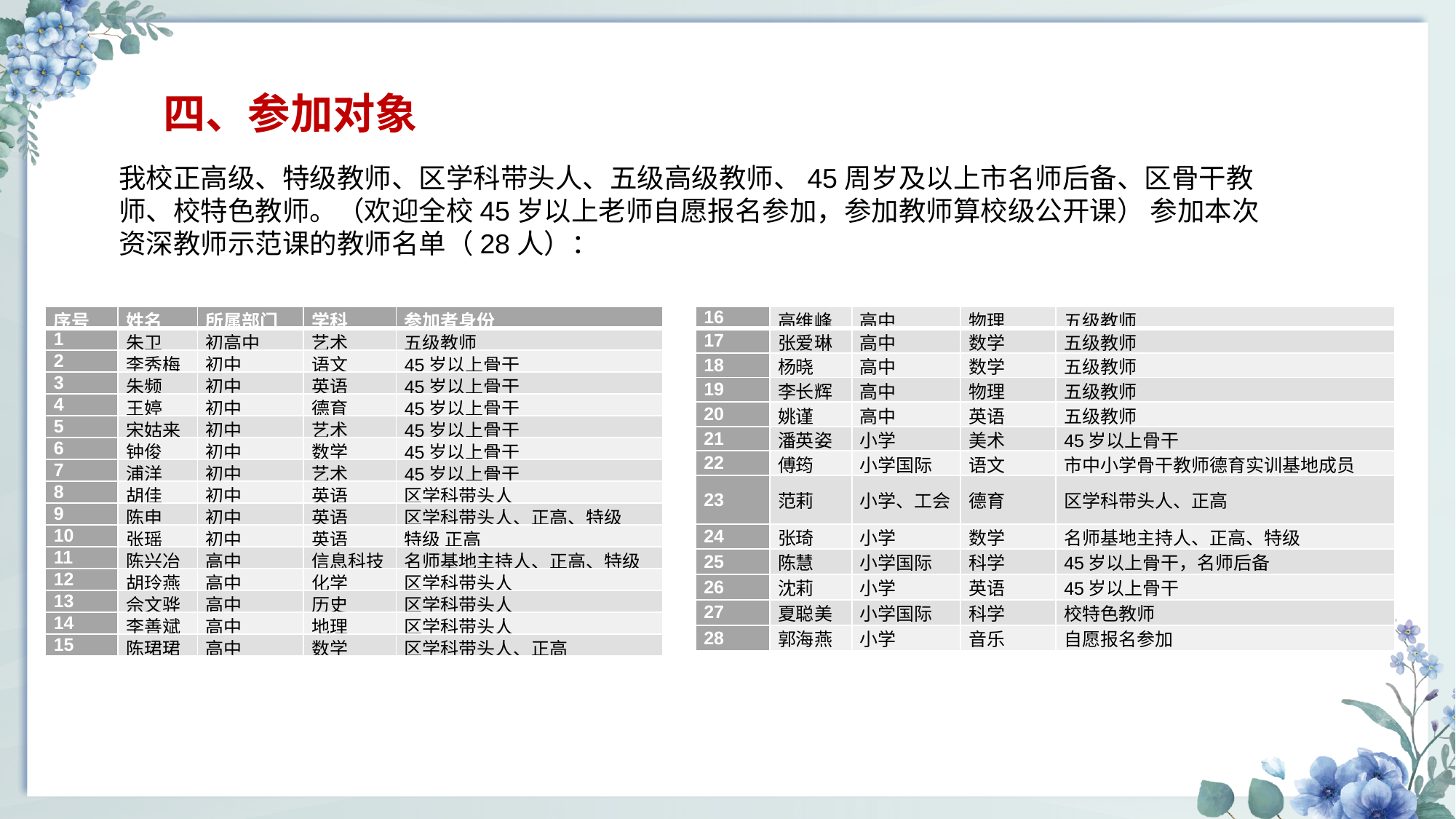

四、参加对象
我校正高级、特级教师、区学科带头人、五级高级教师、45周岁及以上市名师后备、区骨干教师、校特色教师。（欢迎全校45岁以上老师自愿报名参加，参加教师算校级公开课） 参加本次资深教师示范课的教师名单（28人）：
| 序号 | 姓名 | 所属部门 | 学科 | 参加者身份 |
| --- | --- | --- | --- | --- |
| 1 | 朱卫 | 初高中 | 艺术 | 五级教师 |
| 2 | 李秀梅 | 初中 | 语文 | 45岁以上骨干 |
| 3 | 朱频 | 初中 | 英语 | 45岁以上骨干 |
| 4 | 王婷 | 初中 | 德育 | 45岁以上骨干 |
| 5 | 宋姑来 | 初中 | 艺术 | 45岁以上骨干 |
| 6 | 钟俊 | 初中 | 数学 | 45岁以上骨干 |
| 7 | 浦洋 | 初中 | 艺术 | 45岁以上骨干 |
| 8 | 胡佳 | 初中 | 英语 | 区学科带头人 |
| 9 | 陈申 | 初中 | 英语 | 区学科带头人、正高、特级 |
| 10 | 张瑶 | 初中 | 英语 | 特级 正高 |
| 11 | 陈兴冶 | 高中 | 信息科技 | 名师基地主持人、正高、特级 |
| 12 | 胡玲燕 | 高中 | 化学 | 区学科带头人 |
| 13 | 佘文骅 | 高中 | 历史 | 区学科带头人 |
| 14 | 李善斌 | 高中 | 地理 | 区学科带头人 |
| 15 | 陈珺珺 | 高中 | 数学 | 区学科带头人、正高 |
| 16 | 高维峰 | 高中 | 物理 | 五级教师 |
| --- | --- | --- | --- | --- |
| 17 | 张爱琳 | 高中 | 数学 | 五级教师 |
| 18 | 杨晓 | 高中 | 数学 | 五级教师 |
| 19 | 李长辉 | 高中 | 物理 | 五级教师 |
| 20 | 姚谨 | 高中 | 英语 | 五级教师 |
| 21 | 潘英姿 | 小学 | 美术 | 45岁以上骨干 |
| 22 | 傅筠 | 小学国际 | 语文 | 市中小学骨干教师德育实训基地成员 |
| 23 | 范莉 | 小学、工会 | 德育 | 区学科带头人、正高 |
| 24 | 张琦 | 小学 | 数学 | 名师基地主持人、正高、特级 |
| 25 | 陈慧 | 小学国际 | 科学 | 45岁以上骨干，名师后备 |
| 26 | 沈莉 | 小学 | 英语 | 45岁以上骨干 |
| 27 | 夏聪美 | 小学国际 | 科学 | 校特色教师 |
| 28 | 郭海燕 | 小学 | 音乐 | 自愿报名参加 |